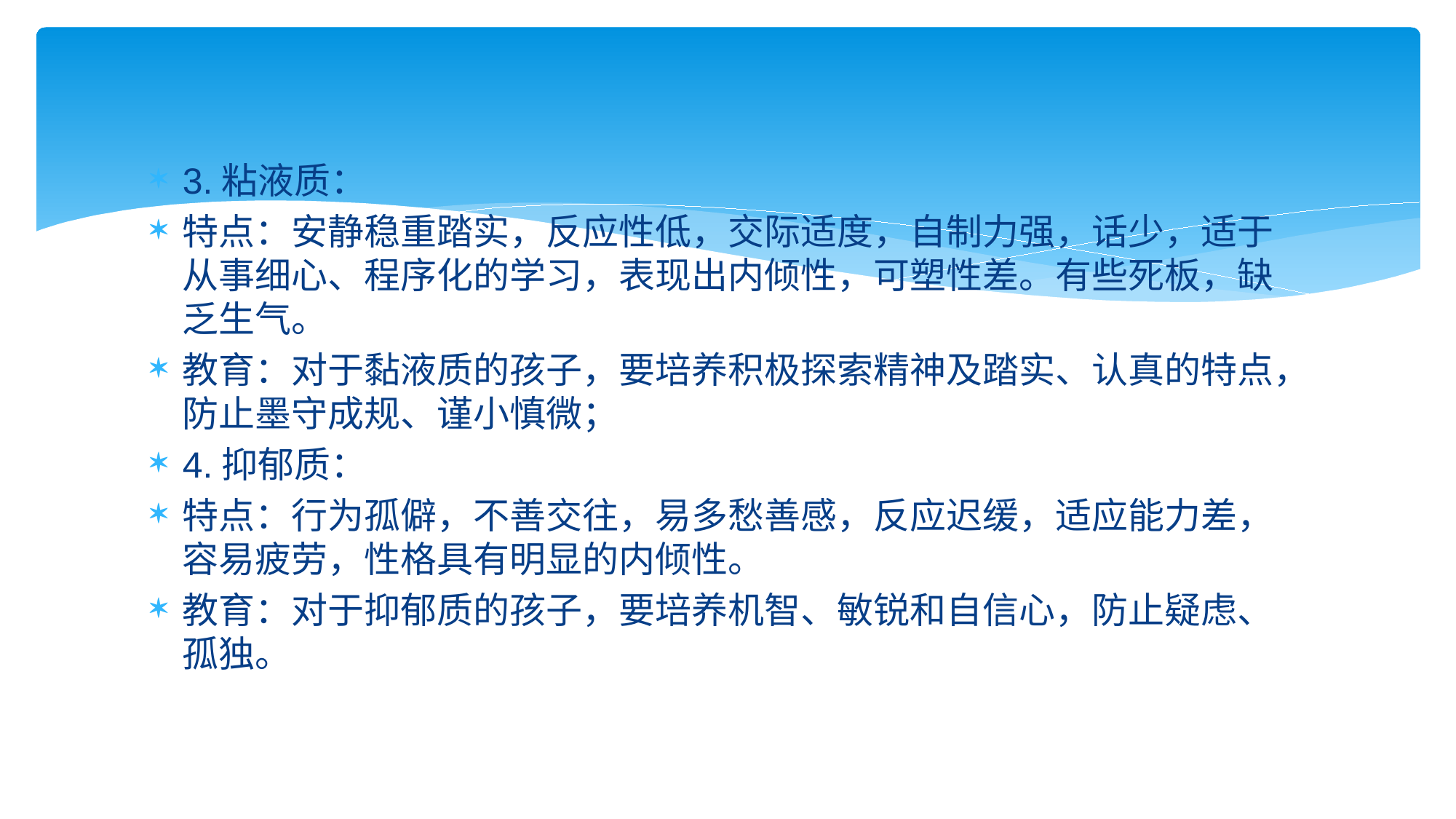

3.粘液质：
特点：安静稳重踏实，反应性低，交际适度，自制力强，话少，适于从事细心、程序化的学习，表现出内倾性，可塑性差。有些死板，缺乏生气。
教育：对于黏液质的孩子，要培养积极探索精神及踏实、认真的特点，防止墨守成规、谨小慎微；
4.抑郁质：
特点：行为孤僻，不善交往，易多愁善感，反应迟缓，适应能力差，容易疲劳，性格具有明显的内倾性。
教育：对于抑郁质的孩子，要培养机智、敏锐和自信心，防止疑虑、孤独。